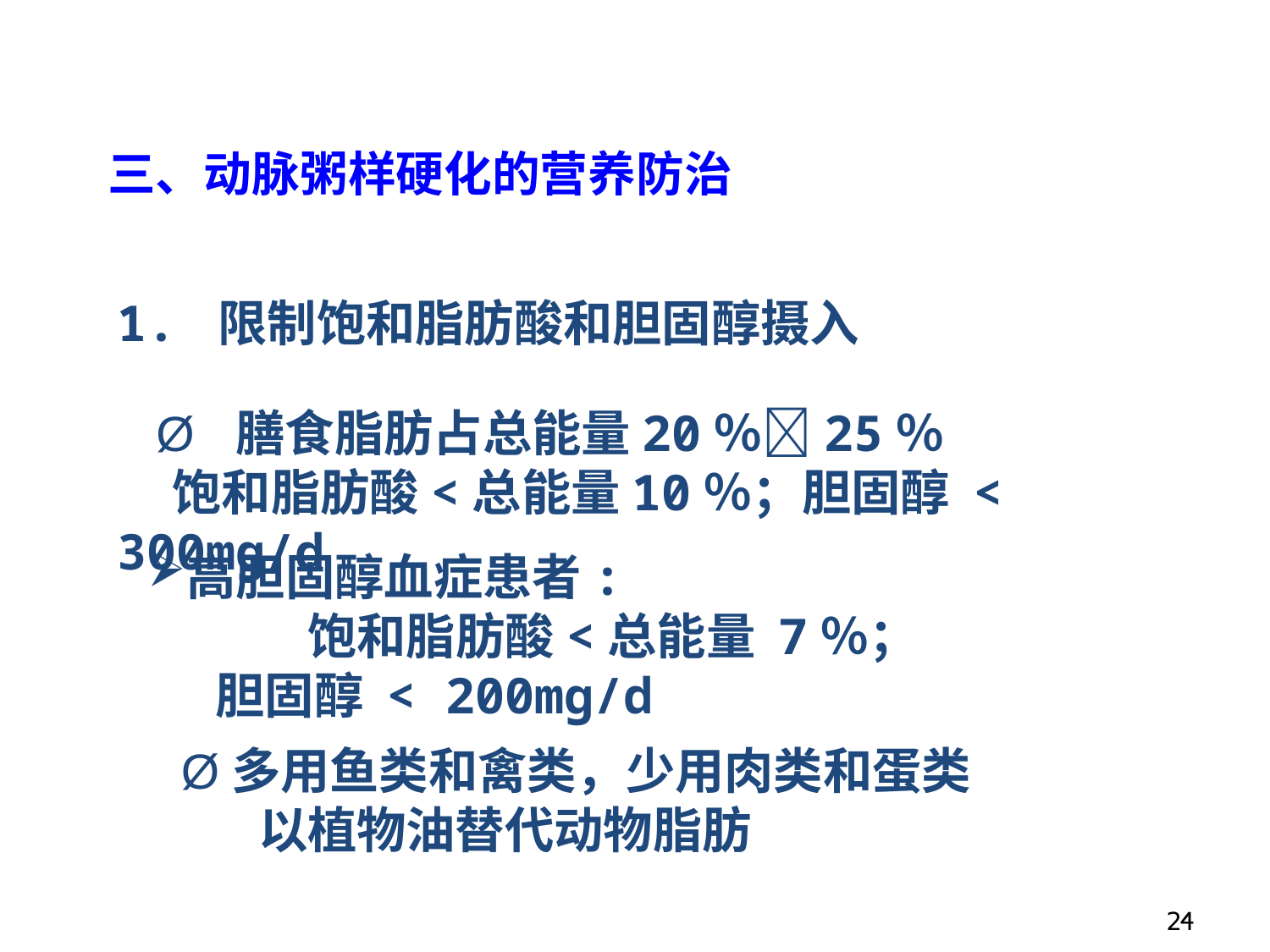

三、动脉粥样硬化的营养防治
1. 限制饱和脂肪酸和胆固醇摄入
   Ø 膳食脂肪占总能量20％∼25％
     饱和脂肪酸<总能量10％；胆固醇 < 300mg/d
高胆固醇血症患者:
     饱和脂肪酸<总能量 7％；
     胆固醇 < 200mg/d
Ø多用鱼类和禽类，少用肉类和蛋类
       以植物油替代动物脂肪
24